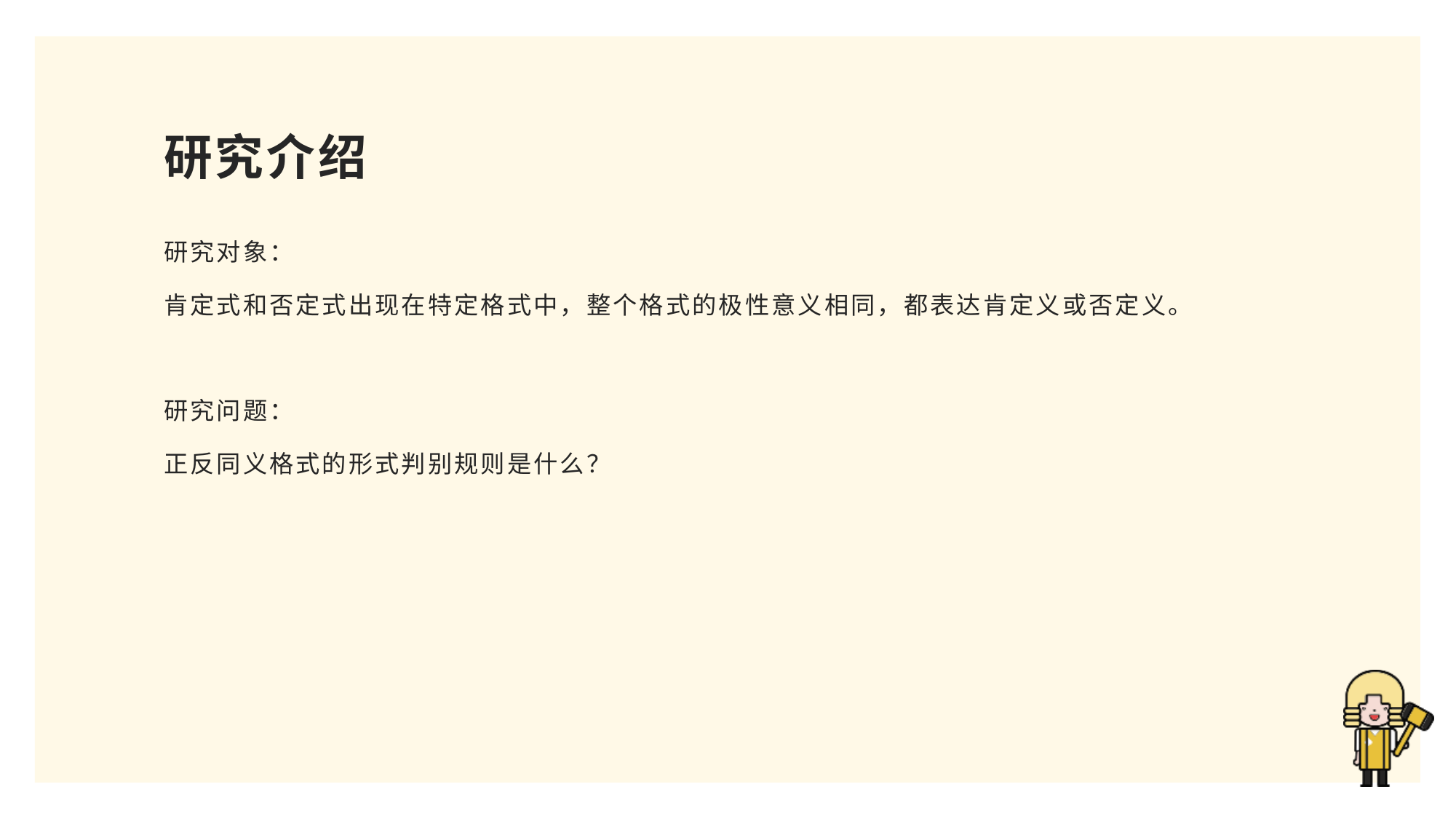

# 研究介绍
研究对象：
肯定式和否定式出现在特定格式中，整个格式的极性意义相同，都表达肯定义或否定义。

研究问题：
正反同义格式的形式判别规则是什么？